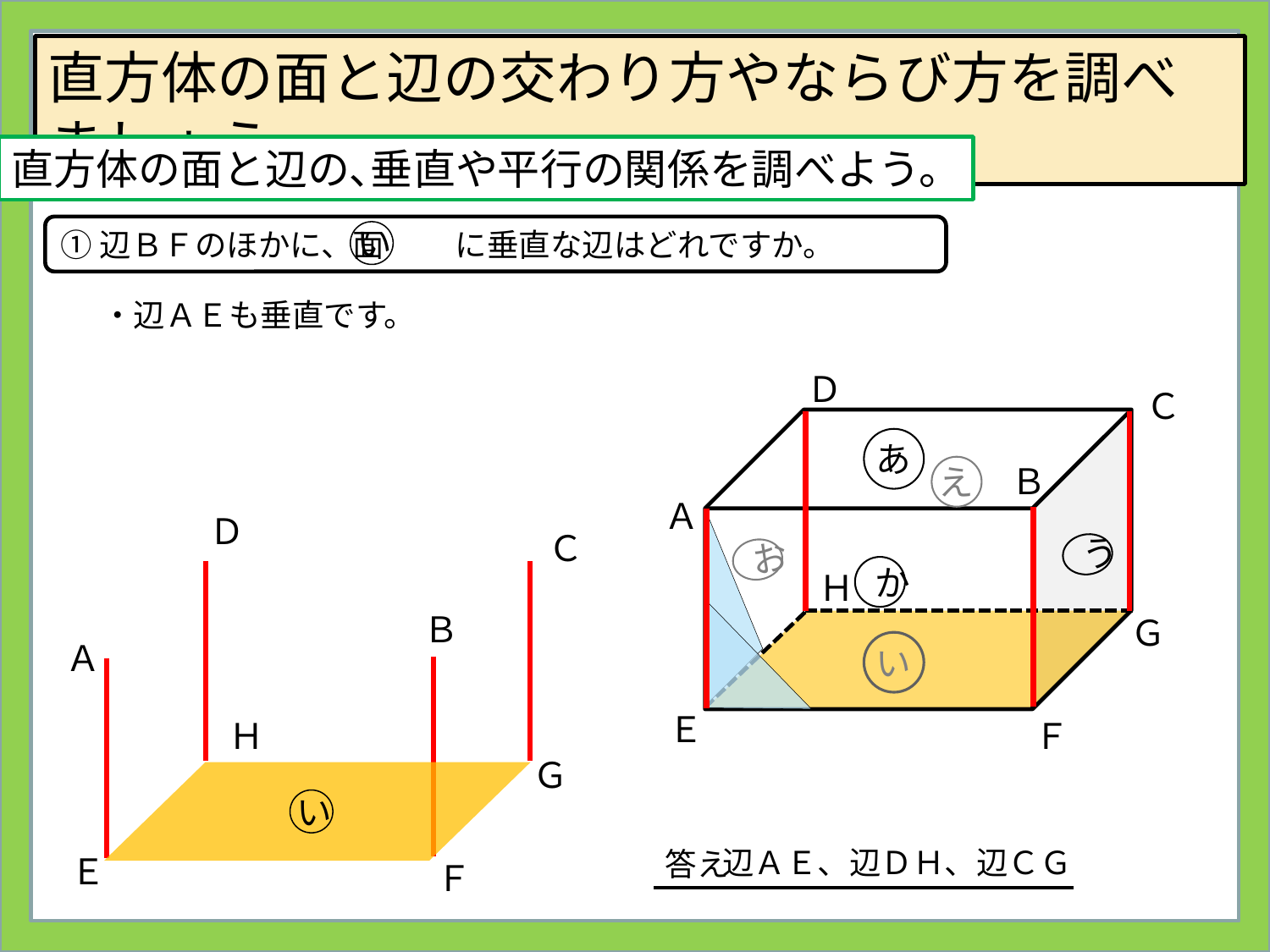

直方体の面と辺の交わり方やならび方を調べましょう。
直方体の面と辺の､垂直や平行の関係を調べよう。
①辺ＢＦのほかに、面　　 に垂直な辺はどれですか。
い
・辺ＡＥも垂直です。

長方形の角が直角なので、辺ＤＨと辺ＣＧ
も面　　　と垂直になります。

Ｄ
Ｃ

あ
Ｂ
え
Ａ
う
お
か
Ｈ
Ｇ
い
Ｅ
Ｆ
い
Ｄ

Ｃ
Ｂ

Ａ
Ｈ
Ｇ

い
辺ＡＥ、辺ＤＨ、辺ＣＧ
答え
Ｅ
Ｆ